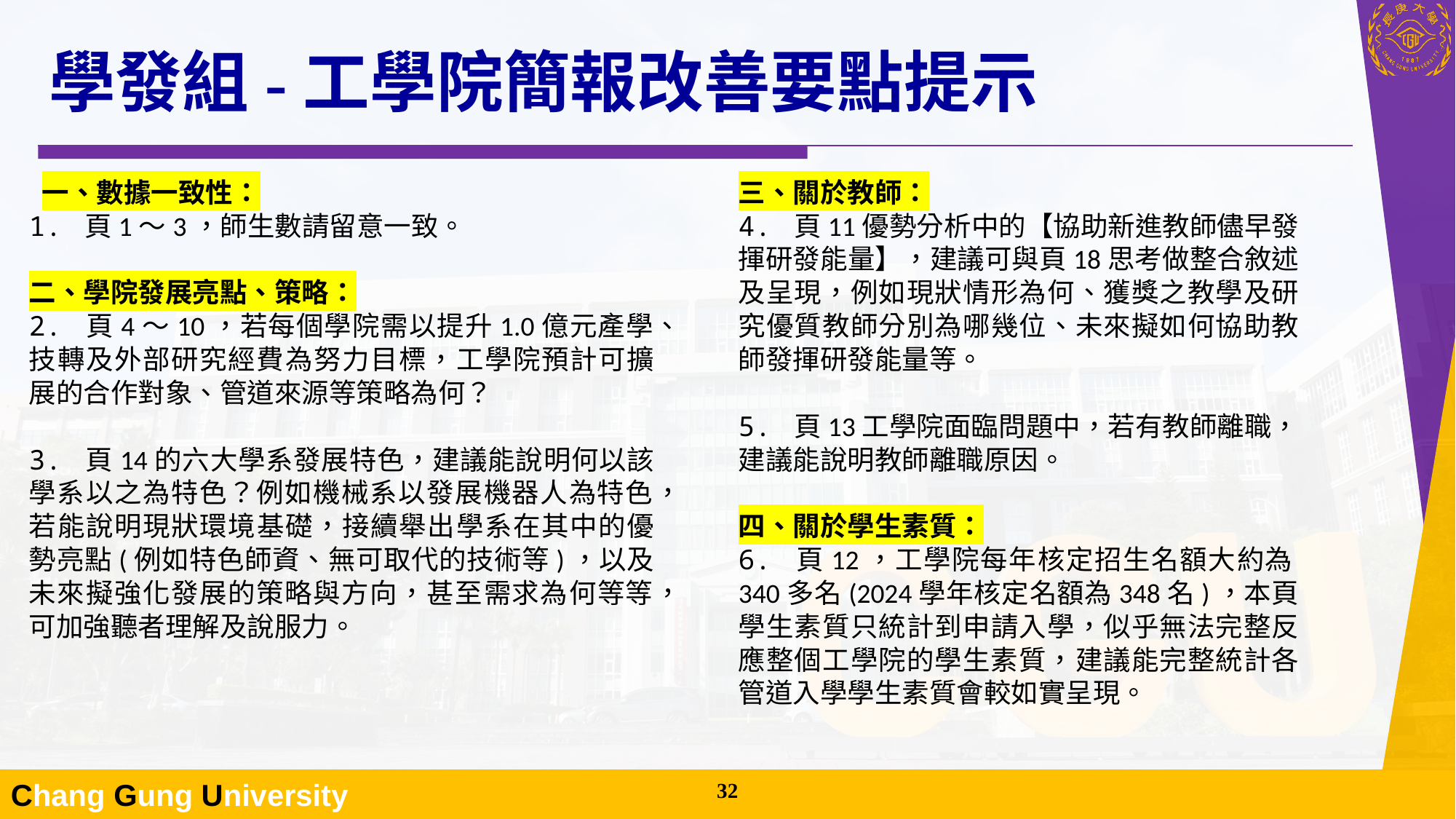

# 學發組-工學院簡報改善要點提示
 一、數據一致性：
1. 頁1〜3，師生數請留意一致。

二、學院發展亮點、策略：
2. 頁4〜10，若每個學院需以提升1.0億元產學、技轉及外部研究經費為努力目標，工學院預計可擴展的合作對象、管道來源等策略為何？

3. 頁14的六大學系發展特色，建議能說明何以該學系以之為特色？例如機械系以發展機器人為特色，若能說明現狀環境基礎，接續舉出學系在其中的優勢亮點(例如特色師資、無可取代的技術等)，以及未來擬強化發展的策略與方向，甚至需求為何等等，可加強聽者理解及說服力。

三、關於教師：
4. 頁11優勢分析中的【協助新進教師儘早發揮研發能量】，建議可與頁18思考做整合敘述及呈現，例如現狀情形為何、獲獎之教學及研究優質教師分別為哪幾位、未來擬如何協助教師發揮研發能量等。

5. 頁13工學院面臨問題中，若有教師離職，建議能說明教師離職原因。

四、關於學生素質：
6. 頁12，工學院每年核定招生名額大約為340多名(2024學年核定名額為348名)，本頁學生素質只統計到申請入學，似乎無法完整反應整個工學院的學生素質，建議能完整統計各管道入學學生素質會較如實呈現。
32